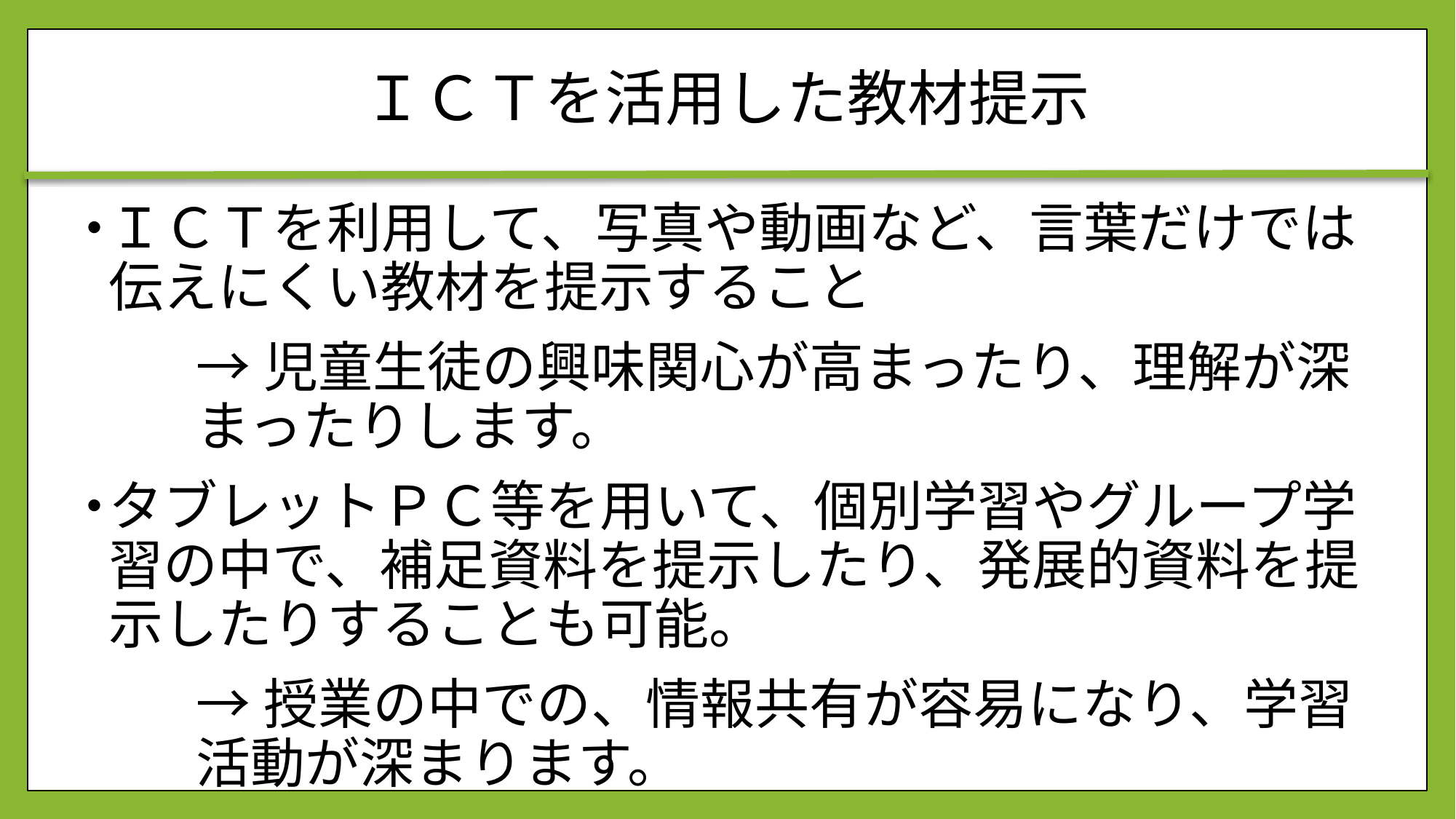

# ＩＣＴを活用した教材提示
ＩＣＴを利用して、写真や動画など、言葉だけでは伝えにくい教材を提示すること
	→児童生徒の興味関心が高まったり、理解が深	まったりします。
タブレットＰＣ等を用いて、個別学習やグループ学習の中で、補足資料を提示したり、発展的資料を提示したりすることも可能。
	→授業の中での、情報共有が容易になり、学習	活動が深まります。